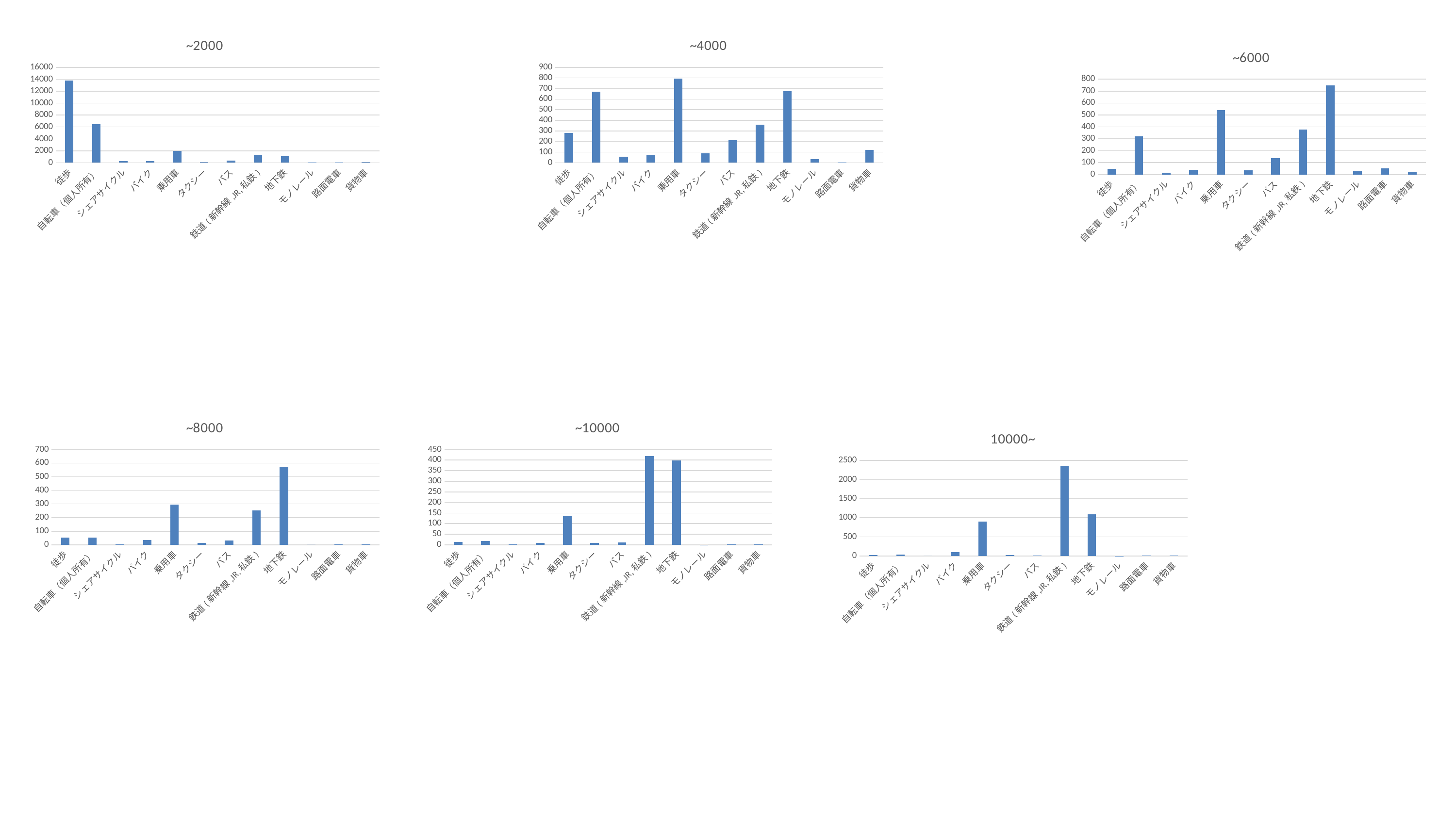

### Chart:

| Category | ~2000 |
|---|---|
| 徒歩 | 13822.0 |
| 自転車（個人所有） | 6468.0 |
| シェアサイクル | 266.0 |
| バイク | 252.0 |
| 乗用車 | 1997.0 |
| タクシー | 77.0 |
| バス | 355.0 |
| 鉄道(新幹線,JR,私鉄) | 1305.0 |
| 地下鉄 | 1114.0 |
| モノレール | 64.0 |
| 路面電車 | 29.0 |
| 貨物車 | 112.0 |

### Chart:

| Category | ~4000 |
|---|---|
| 徒歩 | 280.0 |
| 自転車（個人所有） | 672.0 |
| シェアサイクル | 56.0 |
| バイク | 69.0 |
| 乗用車 | 795.0 |
| タクシー | 89.0 |
| バス | 214.0 |
| 鉄道(新幹線,JR,私鉄) | 358.0 |
| 地下鉄 | 676.0 |
| モノレール | 32.0 |
| 路面電車 | 4.0 |
| 貨物車 | 122.0 |

### Chart:

| Category | ~6000 |
|---|---|
| 徒歩 | 49.0 |
| 自転車（個人所有） | 319.0 |
| シェアサイクル | 17.0 |
| バイク | 39.0 |
| 乗用車 | 539.0 |
| タクシー | 35.0 |
| バス | 136.0 |
| 鉄道(新幹線,JR,私鉄) | 377.0 |
| 地下鉄 | 747.0 |
| モノレール | 26.0 |
| 路面電車 | 54.0 |
| 貨物車 | 23.0 |

### Chart:

| Category | ~8000 |
|---|---|
| 徒歩 | 55.0 |
| 自転車（個人所有） | 54.0 |
| シェアサイクル | 3.0 |
| バイク | 37.0 |
| 乗用車 | 294.0 |
| タクシー | 15.0 |
| バス | 33.0 |
| 鉄道(新幹線,JR,私鉄) | 253.0 |
| 地下鉄 | 574.0 |
| モノレール | 0.0 |
| 路面電車 | 2.0 |
| 貨物車 | 5.0 |

### Chart:

| Category | ~10000 |
|---|---|
| 徒歩 | 13.0 |
| 自転車（個人所有） | 18.0 |
| シェアサイクル | 2.0 |
| バイク | 9.0 |
| 乗用車 | 136.0 |
| タクシー | 9.0 |
| バス | 11.0 |
| 鉄道(新幹線,JR,私鉄) | 419.0 |
| 地下鉄 | 398.0 |
| モノレール | 1.0 |
| 路面電車 | 2.0 |
| 貨物車 | 2.0 |

### Chart:

| Category | 10000~ |
|---|---|
| 徒歩 | 17.0 |
| 自転車（個人所有） | 39.0 |
| シェアサイクル | 0.0 |
| バイク | 96.0 |
| 乗用車 | 897.0 |
| タクシー | 17.0 |
| バス | 6.0 |
| 鉄道(新幹線,JR,私鉄) | 2360.0 |
| 地下鉄 | 1098.0 |
| モノレール | 3.0 |
| 路面電車 | 5.0 |
| 貨物車 | 15.0 |